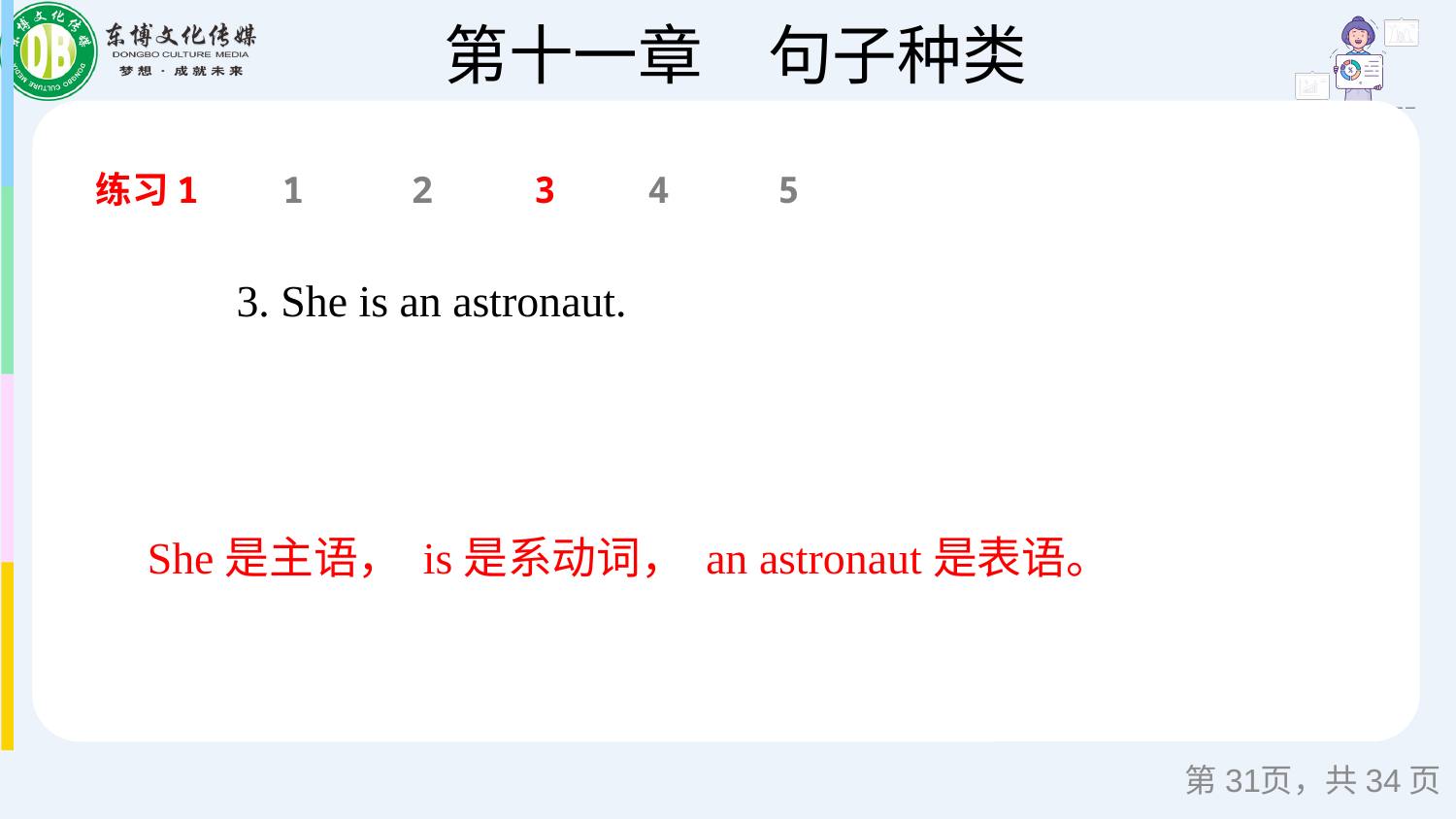

练习1
1
2
3
4
5
3. She is an astronaut.
She是主语， is是系动词， an astronaut是表语。
第31页，共34页